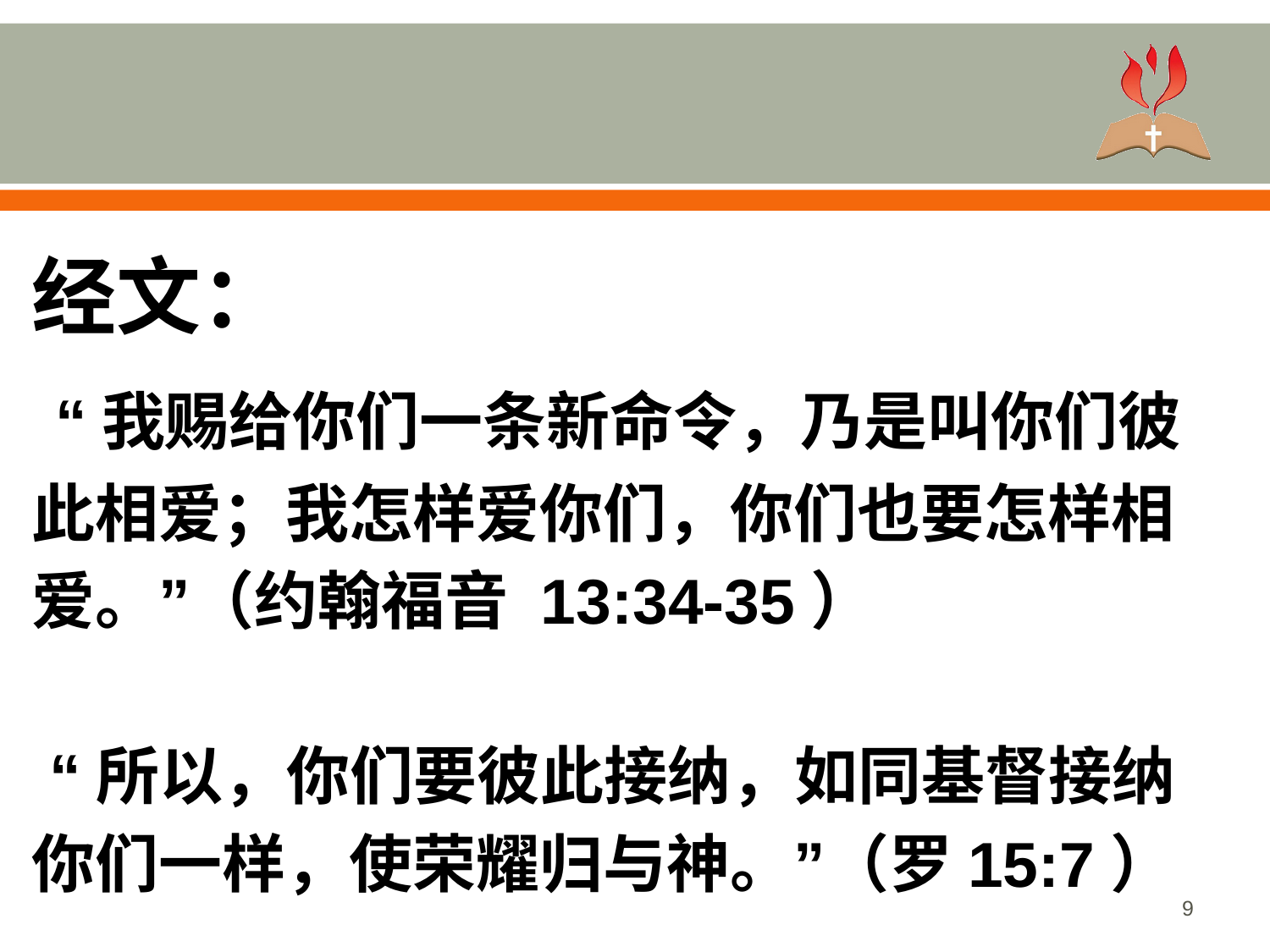

#
经文：
 “我赐给你们一条新命令，乃是叫你们彼此相爱；我怎样爱你们，你们也要怎样相爱。”（约翰福音 13:34-35）

 “所以，你们要彼此接纳，如同基督接纳你们一样，使荣耀归与神。”（罗15:7）

9